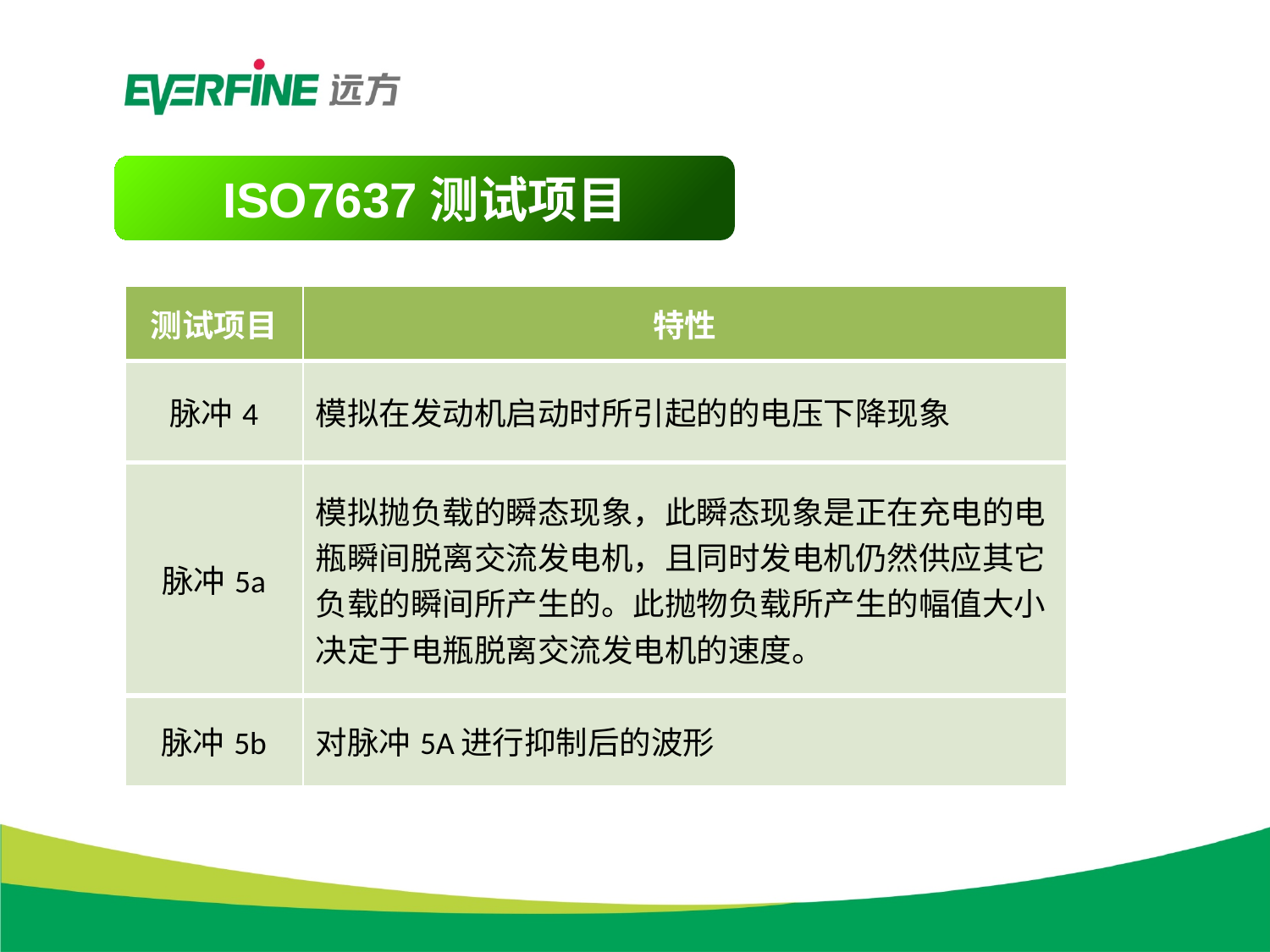

ISO7637测试项目

| 测试项目 | 特性 |
| --- | --- |
| 脉冲4 | 模拟在发动机启动时所引起的的电压下降现象 |
| 脉冲5a | 模拟抛负载的瞬态现象，此瞬态现象是正在充电的电瓶瞬间脱离交流发电机，且同时发电机仍然供应其它负载的瞬间所产生的。此抛物负载所产生的幅值大小决定于电瓶脱离交流发电机的速度。 |
| 脉冲5b | 对脉冲5A进行抑制后的波形 |